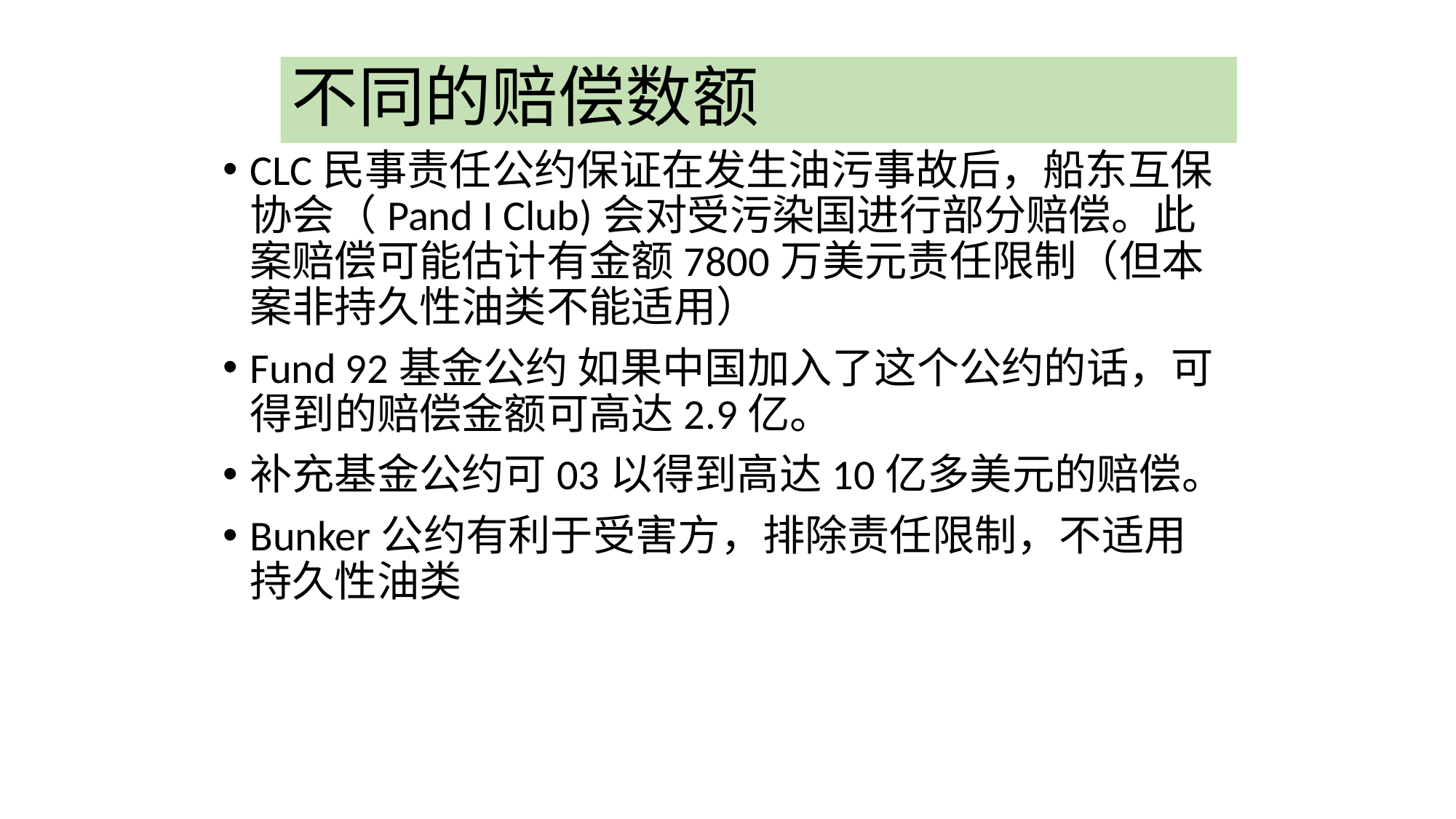

# 不同的赔偿数额
CLC民事责任公约保证在发生油污事故后，船东互保协会（Pand I Club)会对受污染国进行部分赔偿。此案赔偿可能估计有金额7800万美元责任限制（但本案非持久性油类不能适用）
Fund 92基金公约 如果中国加入了这个公约的话，可得到的赔偿金额可高达2.9亿。
补充基金公约可03以得到高达10亿多美元的赔偿。
Bunker公约有利于受害方，排除责任限制，不适用持久性油类